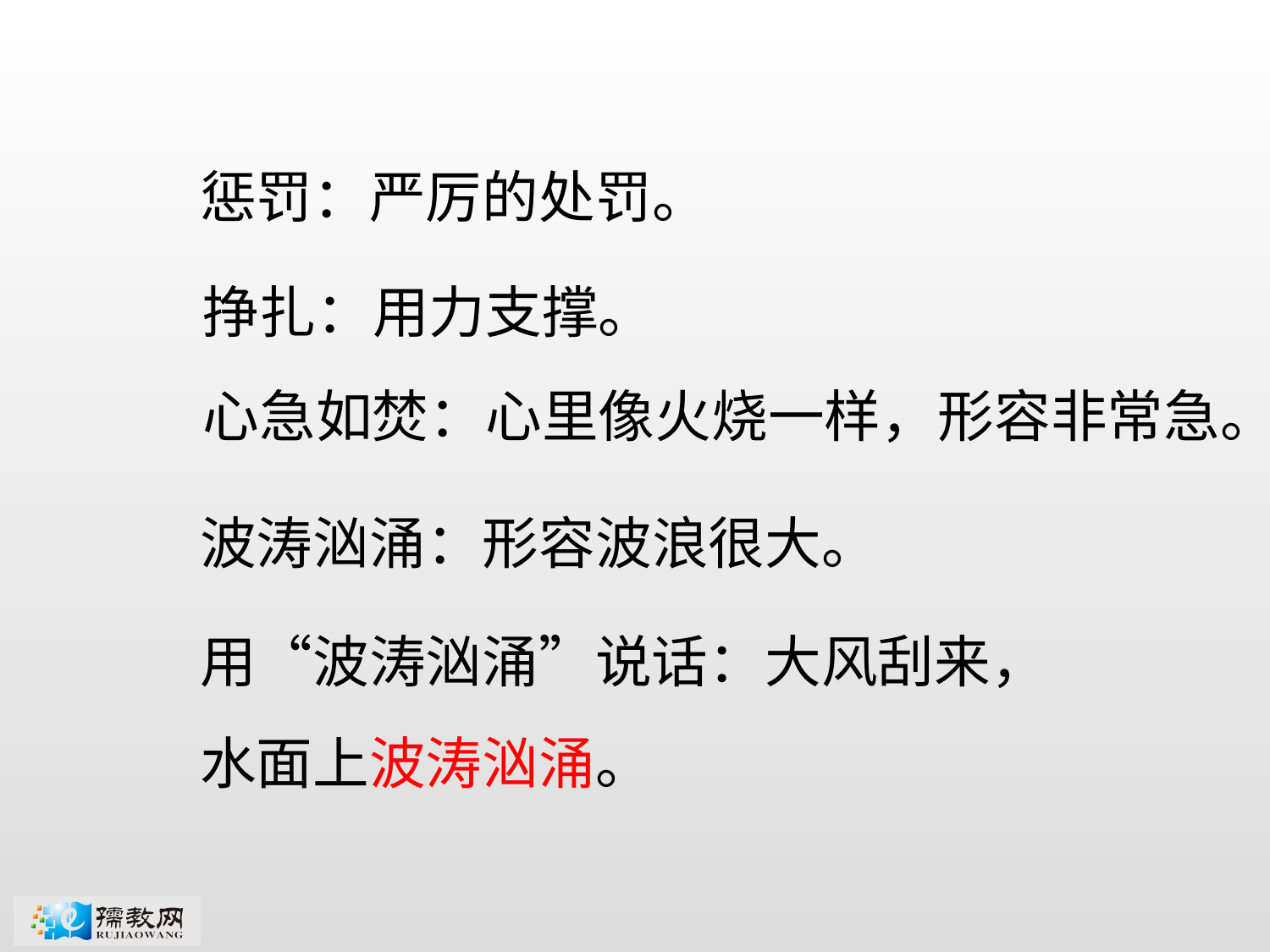

惩罚：严厉的处罚。
挣扎：用力支撑。
心急如焚：心里像火烧一样，形容非常急。
波涛汹涌：形容波浪很大。

用“波涛汹涌”说话：大风刮来，水面上波涛汹涌。